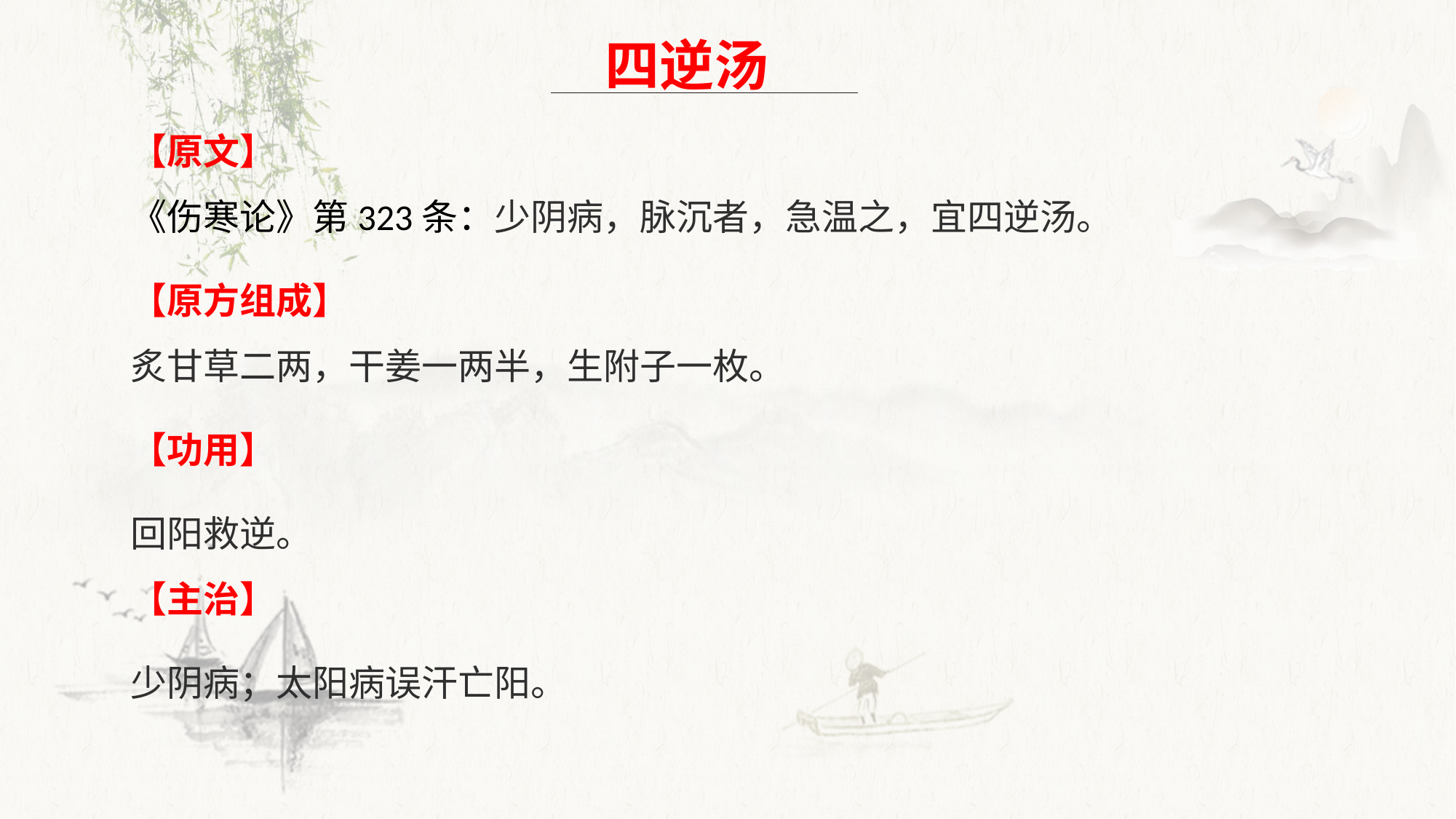

四逆汤
【原文】
《伤寒论》第323条：少阴病，脉沉者，急温之，宜四逆汤。
【原方组成】
炙甘草二两，干姜一两半，生附子一枚。
【功用】
回阳救逆。
【主治】
少阴病；太阳病误汗亡阳。